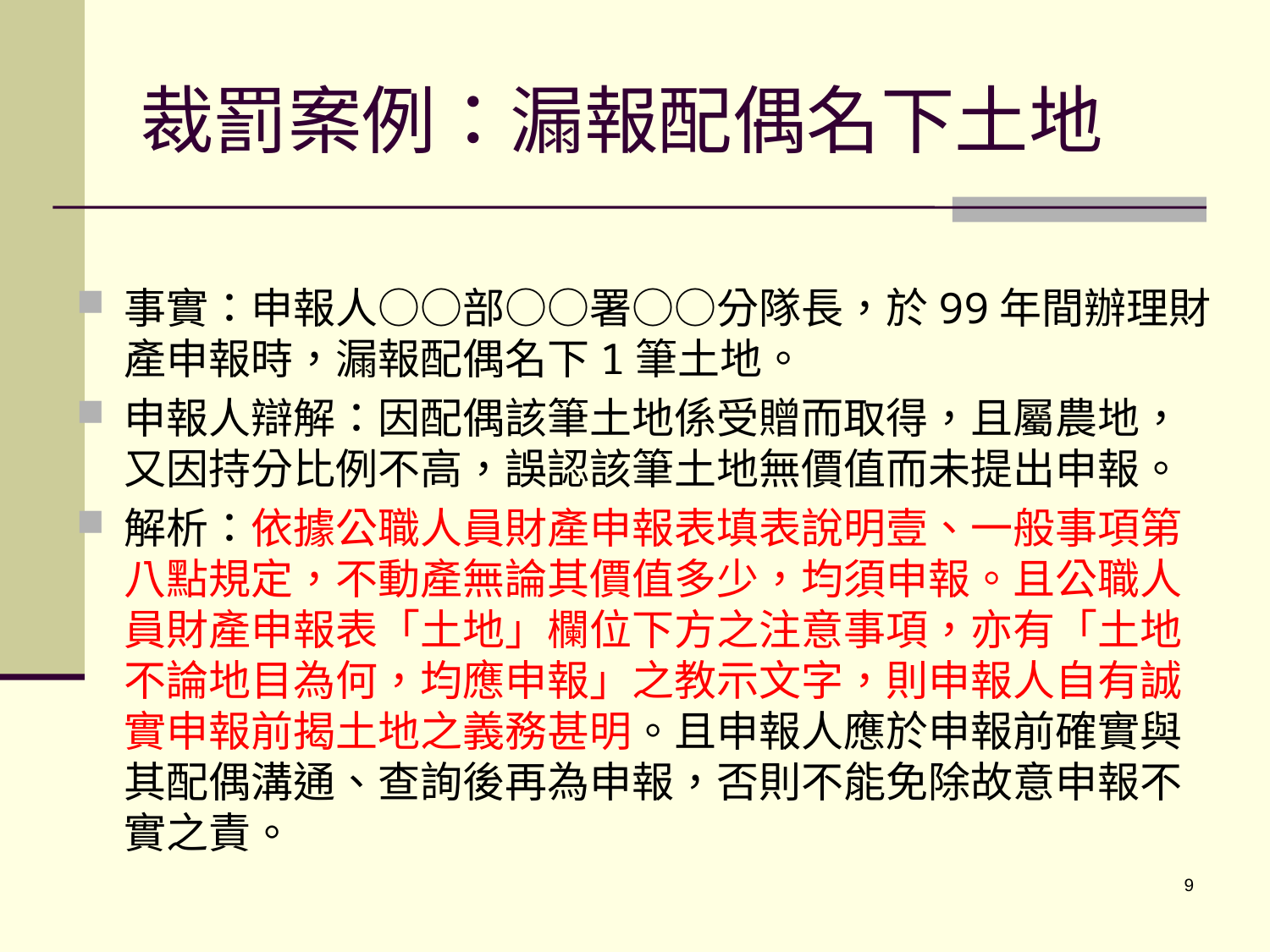

# 裁罰案例：漏報配偶名下土地
事實：申報人○○部○○署○○分隊長，於99年間辦理財產申報時，漏報配偶名下1筆土地。
申報人辯解：因配偶該筆土地係受贈而取得，且屬農地，又因持分比例不高，誤認該筆土地無價值而未提出申報。
解析：依據公職人員財產申報表填表說明壹、一般事項第八點規定，不動產無論其價值多少，均須申報。且公職人員財產申報表「土地」欄位下方之注意事項，亦有「土地不論地目為何，均應申報」之教示文字，則申報人自有誠實申報前揭土地之義務甚明。且申報人應於申報前確實與其配偶溝通、查詢後再為申報，否則不能免除故意申報不實之責。

9